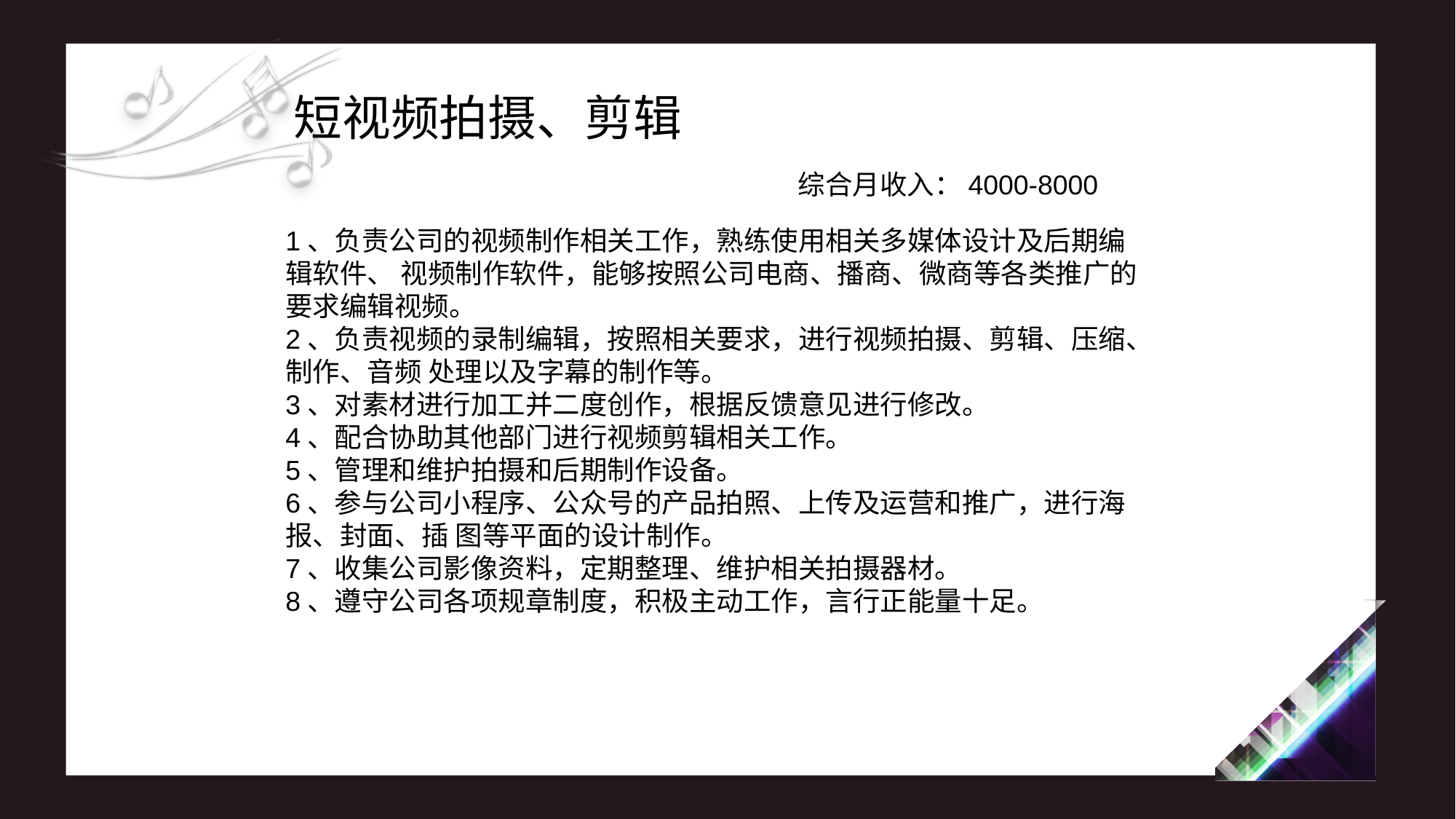

短视频拍摄、剪辑
综合月收入：4000-8000
1、负责公司的视频制作相关工作，熟练使用相关多媒体设计及后期编辑软件、 视频制作软件，能够按照公司电商、播商、微商等各类推广的要求编辑视频。
2、负责视频的录制编辑，按照相关要求，进行视频拍摄、剪辑、压缩、制作、音频 处理以及字幕的制作等。
3、对素材进行加工并二度创作，根据反馈意见进行修改。
4、配合协助其他部门进行视频剪辑相关工作。
5、管理和维护拍摄和后期制作设备。
6、参与公司小程序、公众号的产品拍照、上传及运营和推广，进行海报、封面、插 图等平面的设计制作。
7、收集公司影像资料，定期整理、维护相关拍摄器材。
8、遵守公司各项规章制度，积极主动工作，言行正能量十足。